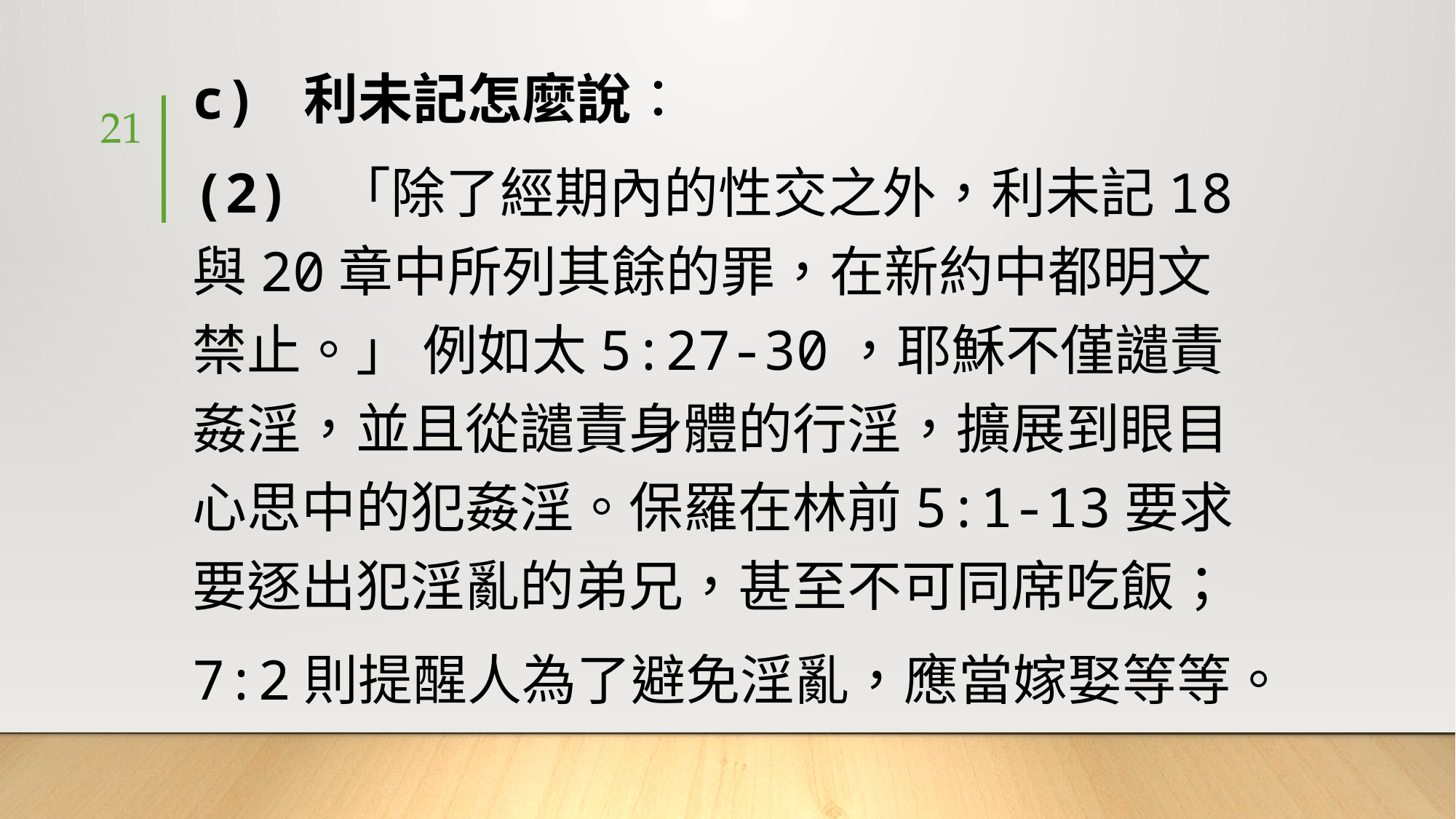

c) 利未記怎麼說：
(2) 「除了經期內的性交之外，利未記18與20章中所列其餘的罪，在新約中都明文禁止。」 例如太5:27-30，耶穌不僅譴責姦淫，並且從譴責身體的行淫，擴展到眼目心思中的犯姦淫。保羅在林前5:1-13要求要逐出犯淫亂的弟兄，甚至不可同席吃飯；
7:2則提醒人為了避免淫亂，應當嫁娶等等。

21